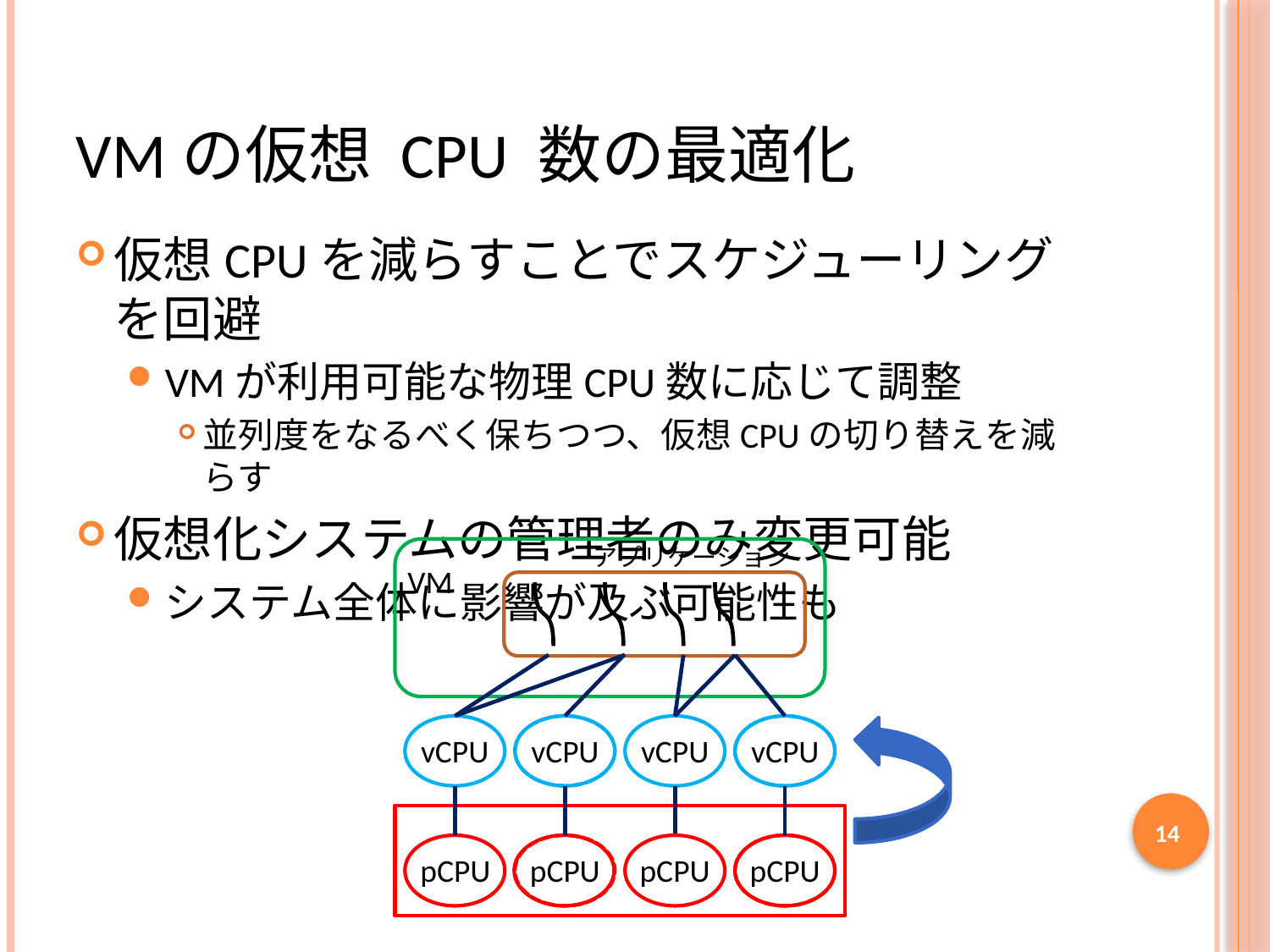

# VMの仮想 CPU 数の最適化
仮想CPUを減らすことでスケジューリングを回避
VMが利用可能な物理CPU数に応じて調整
並列度をなるべく保ちつつ、仮想CPUの切り替えを減らす
仮想化システムの管理者のみ変更可能
システム全体に影響が及ぶ可能性も

アプリケーション

VM

vCPU
vCPU
vCPU
vCPU
14

pCPU
pCPU
pCPU
pCPU